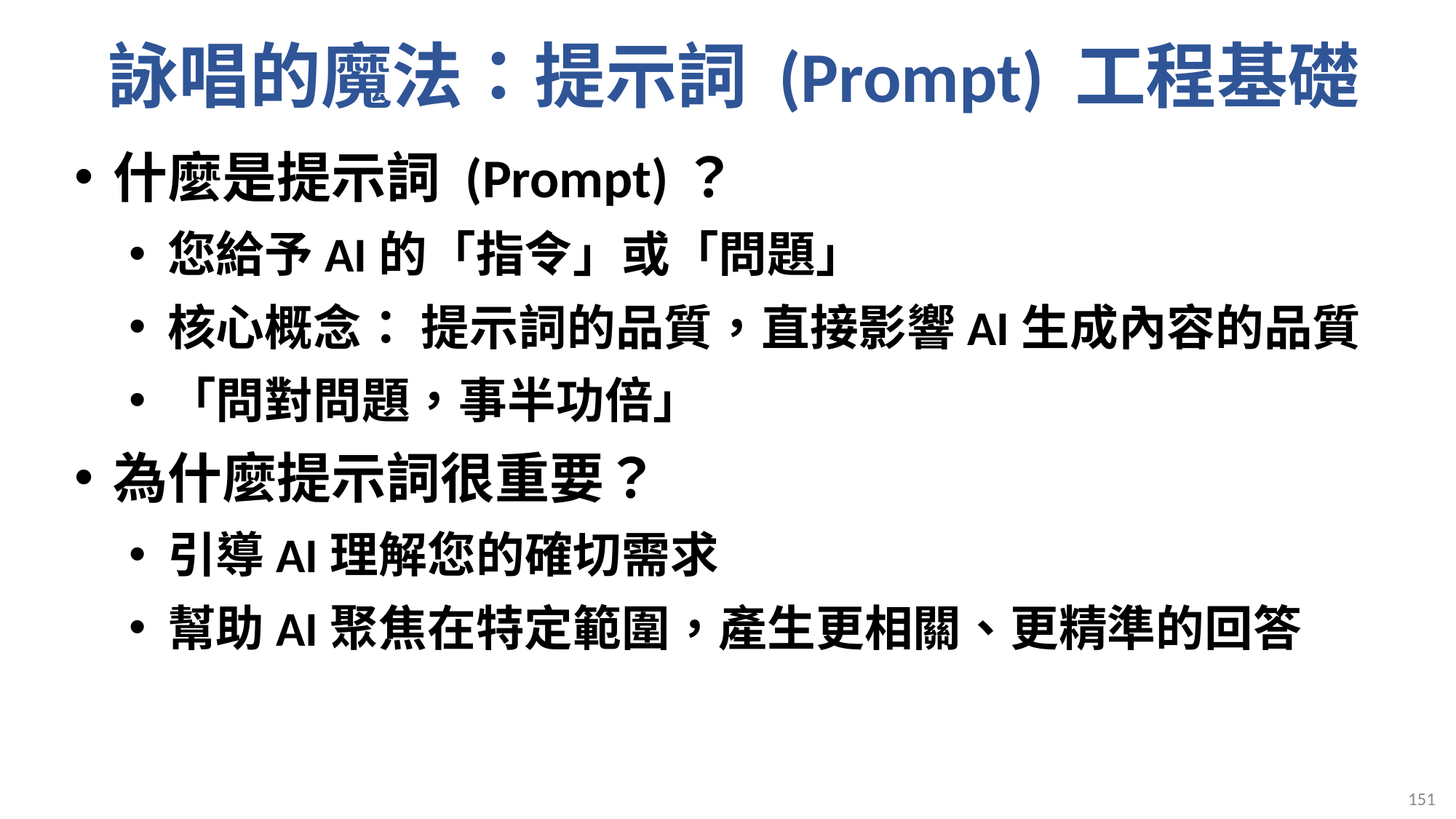

# 詠唱的魔法：提示詞 (Prompt) 工程基礎
什麼是提示詞 (Prompt)？
您給予AI的「指令」或「問題」
核心概念： 提示詞的品質，直接影響AI生成內容的品質
「問對問題，事半功倍」
為什麼提示詞很重要？
引導AI理解您的確切需求
幫助AI聚焦在特定範圍，產生更相關、更精準的回答
151